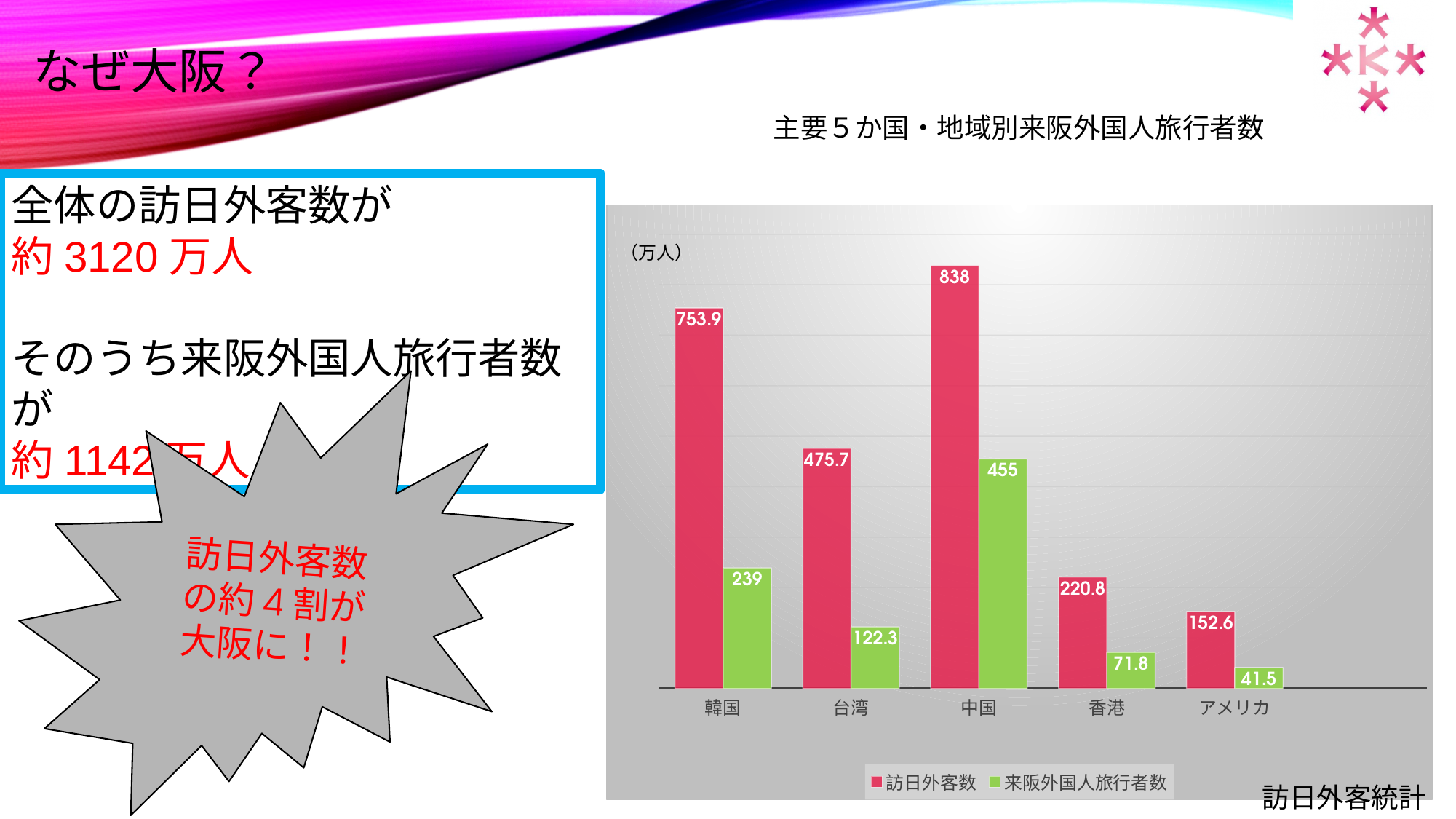

なぜ大阪？
主要５か国・地域別来阪外国人旅行者数
全体の訪日外客数が
約3120万人

そのうち来阪外国人旅行者数が
約1142万人

### Chart

| Category | 訪日外客数 | 来阪外国人旅行者数 |
|---|---|---|
| 韓国 | 753.9 | 239.0 |
| 台湾 | 475.7 | 122.3 |
| 中国 | 838.0 | 455.0 |
| 香港 | 220.8 | 71.8 |
| アメリカ | 152.6 | 41.5 |

（万人）
訪日外客数の約4割が
大阪に！！
訪日外客統計